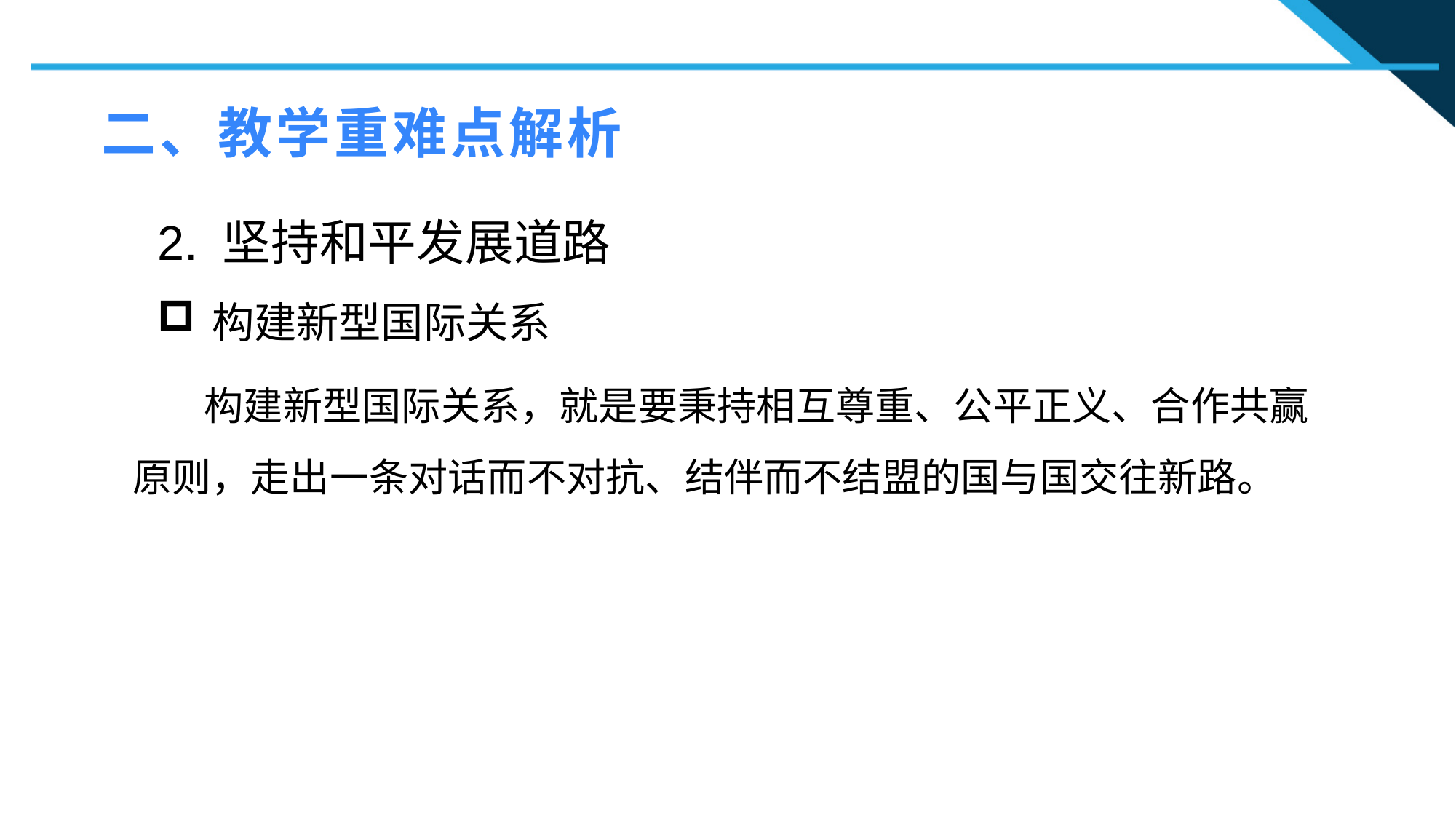

二、教学重难点解析
2. 坚持和平发展道路
构建新型国际关系
1
       构建新型国际关系，就是要秉持相互尊重、公平正义、合作共赢原则，走出一条对话而不对抗、结伴而不结盟的国与国交往新路。
2
2
n